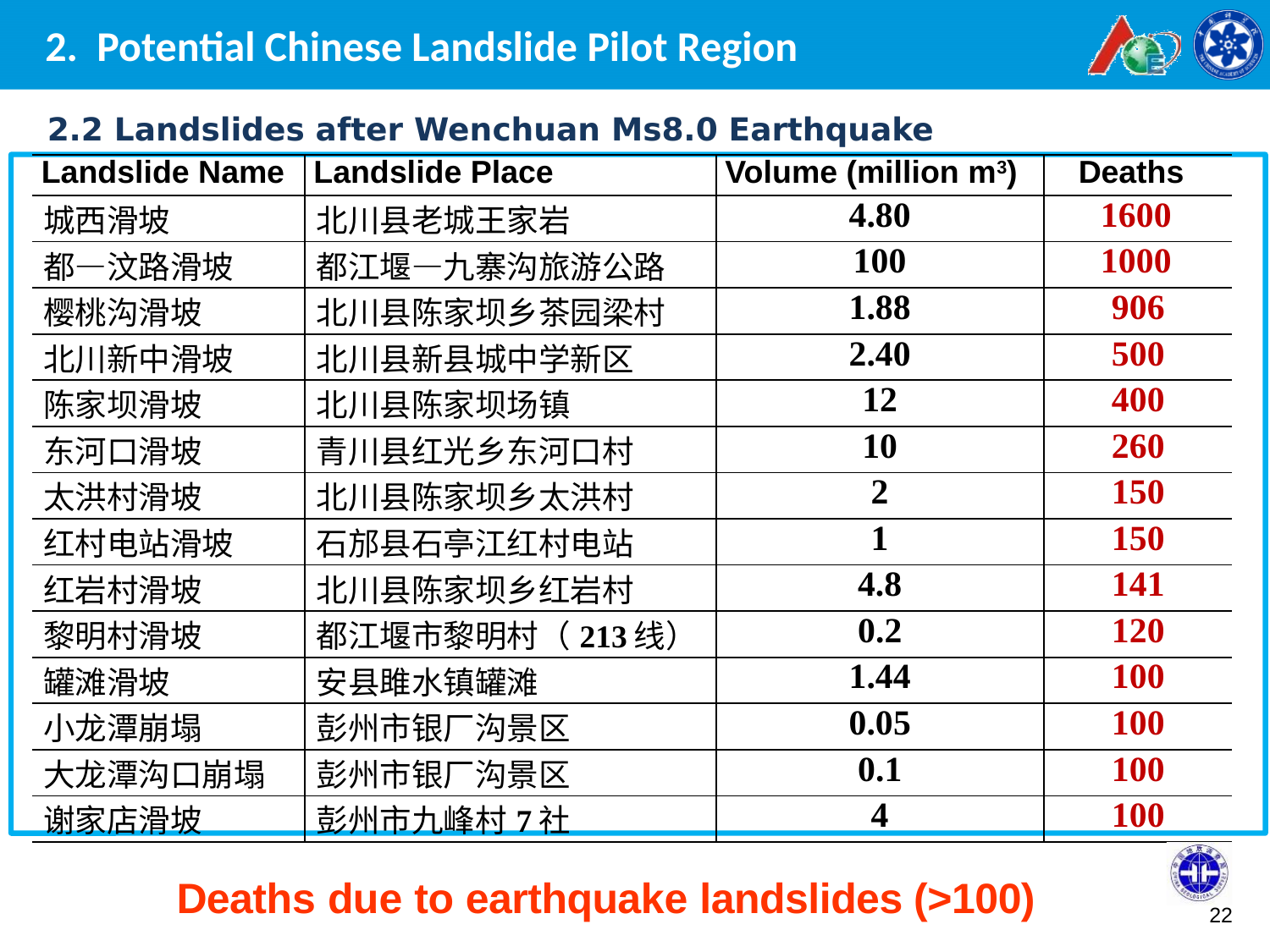

# 2.  Potential Chinese Landslide Pilot Region
2.2 Landslides after Wenchuan Ms8.0 Earthquake

| Landslide Name | Landslide Place | Volume (million m3) | Deaths |
| --- | --- | --- | --- |
| 城西滑坡 | 北川县老城王家岩 | 4.80 | 1600 |
| 都—汶路滑坡 | 都江堰—九寨沟旅游公路 | 100 | 1000 |
| 樱桃沟滑坡 | 北川县陈家坝乡茶园梁村 | 1.88 | 906 |
| 北川新中滑坡 | 北川县新县城中学新区 | 2.40 | 500 |
| 陈家坝滑坡 | 北川县陈家坝场镇 | 12 | 400 |
| 东河口滑坡 | 青川县红光乡东河口村 | 10 | 260 |
| 太洪村滑坡 | 北川县陈家坝乡太洪村 | 2 | 150 |
| 红村电站滑坡 | 石邡县石亭江红村电站 | 1 | 150 |
| 红岩村滑坡 | 北川县陈家坝乡红岩村 | 4.8 | 141 |
| 黎明村滑坡 | 都江堰市黎明村（213线） | 0.2 | 120 |
| 罐滩滑坡 | 安县雎水镇罐滩 | 1.44 | 100 |
| 小龙潭崩塌 | 彭州市银厂沟景区 | 0.05 | 100 |
| 大龙潭沟口崩塌 | 彭州市银厂沟景区 | 0.1 | 100 |
| 谢家店滑坡 | 彭州市九峰村7社 | 4 | 100 |

Deaths due to earthquake landslides (>100)